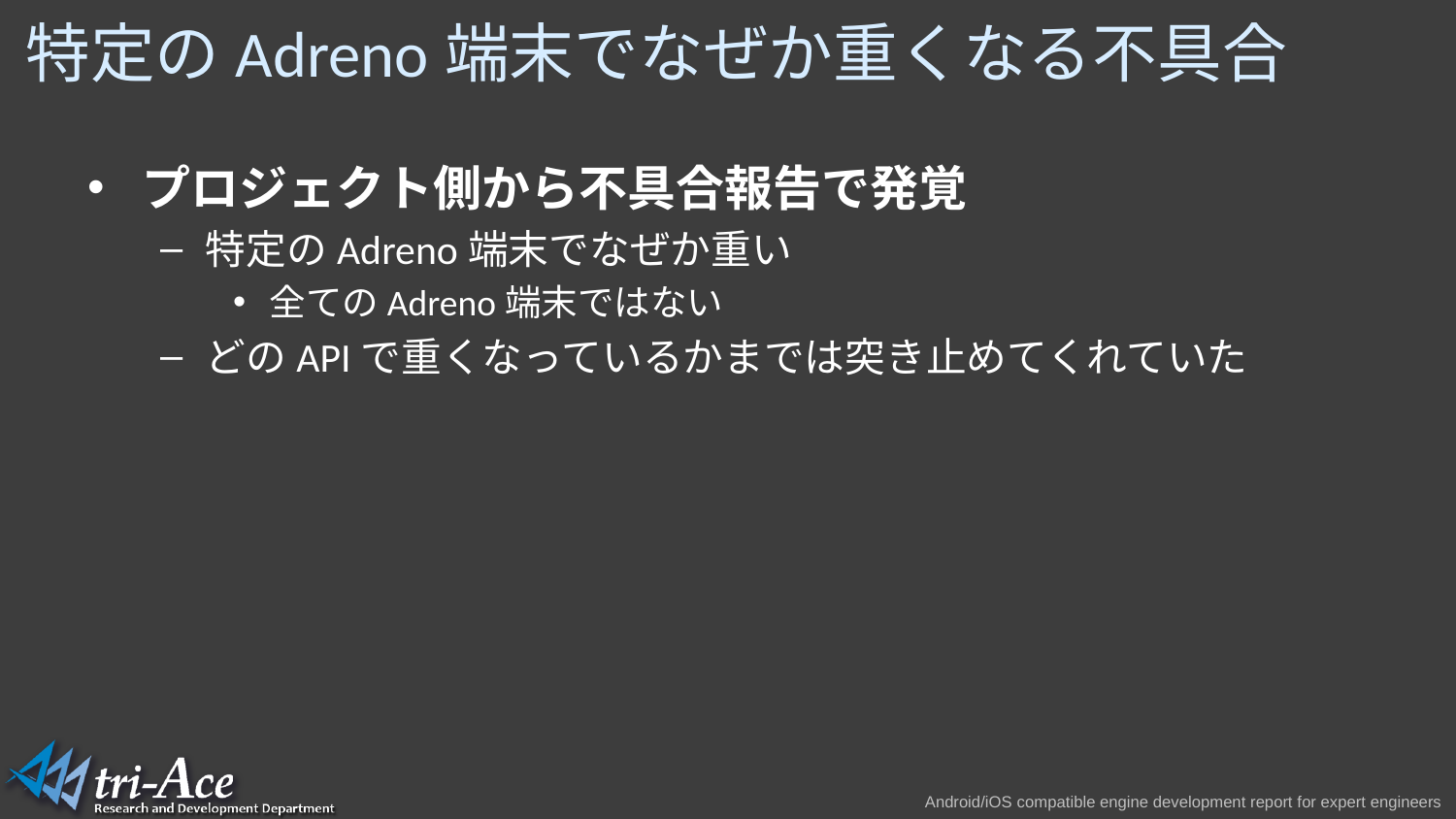

# 特定のAdreno端末でなぜか重くなる不具合
プロジェクト側から不具合報告で発覚
特定のAdreno端末でなぜか重い
全てのAdreno端末ではない
どのAPIで重くなっているかまでは突き止めてくれていた